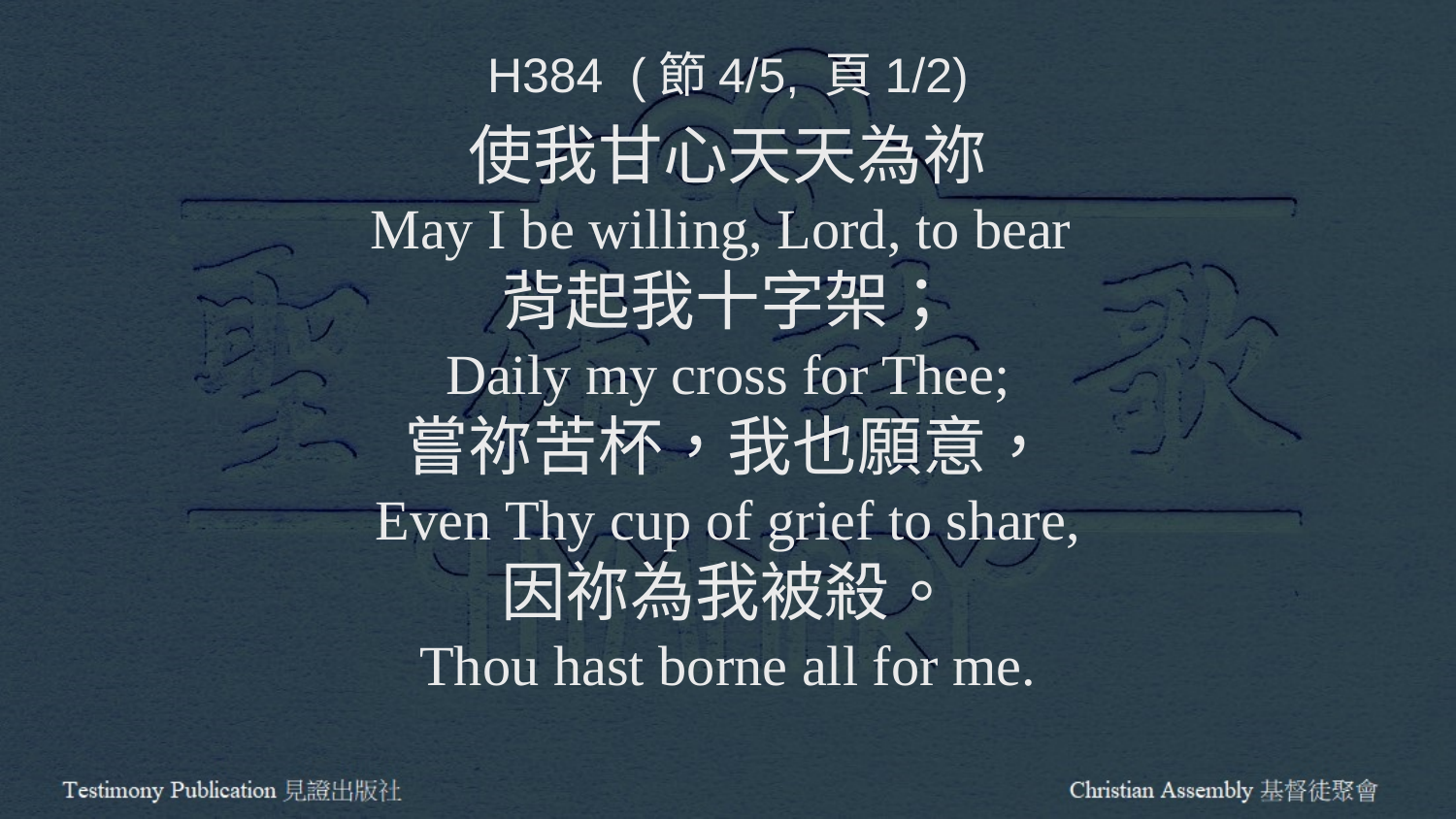

H384  (節4/5, 頁1/2)
使我甘心天天為祢
May I be willing, Lord, to bear
背起我十字架；
Daily my cross for Thee;
嘗祢苦杯，我也願意，
Even Thy cup of grief to share,
因祢為我被殺。
Thou hast borne all for me.